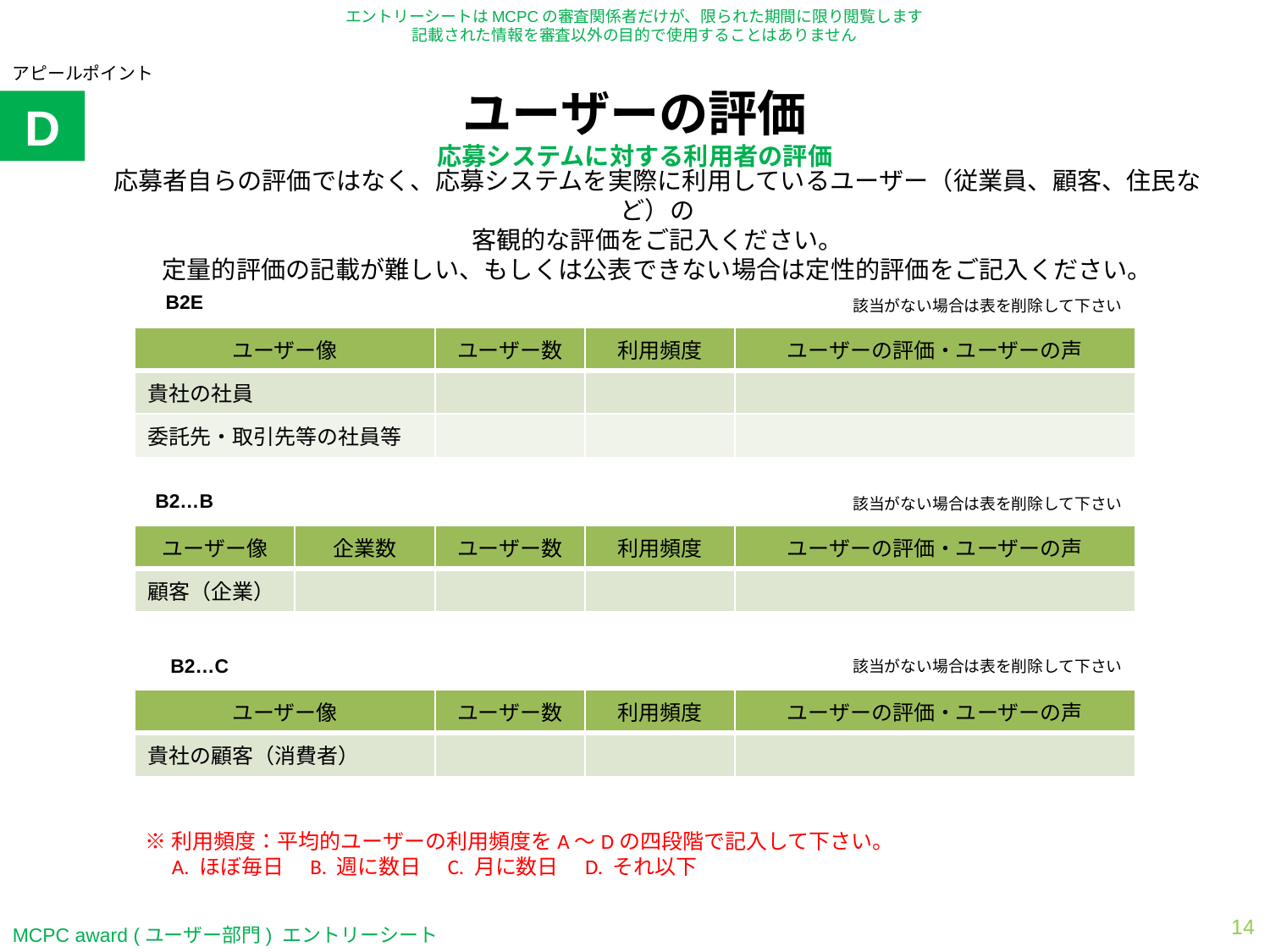

アピールポイント
# ユーザーの評価 応募システムに対する利用者の評価
D
応募者自らの評価ではなく、応募システムを実際に利用しているユーザー（従業員、顧客、住民など）の
客観的な評価をご記入ください。
定量的評価の記載が難しい、もしくは公表できない場合は定性的評価をご記入ください。
B2E
該当がない場合は表を削除して下さい
| ユーザー像 | ユーザー数 | 利用頻度 | ユーザーの評価・ユーザーの声 |
| --- | --- | --- | --- |
| 貴社の社員 |  |  |  |
| 委託先・取引先等の社員等 |  |  |  |
B2…B
該当がない場合は表を削除して下さい
| ユーザー像 | 企業数 | ユーザー数 | 利用頻度 | ユーザーの評価・ユーザーの声 |
| --- | --- | --- | --- | --- |
| 顧客（企業） |  |  |  |  |
該当がない場合は表を削除して下さい
B2…C
| ユーザー像 | ユーザー数 | 利用頻度 | ユーザーの評価・ユーザーの声 |
| --- | --- | --- | --- |
| 貴社の顧客（消費者） |  |  |  |
※利用頻度：平均的ユーザーの利用頻度をA～Dの四段階で記入して下さい。
　A. ほぼ毎日　B. 週に数日　C. 月に数日　D. それ以下
14